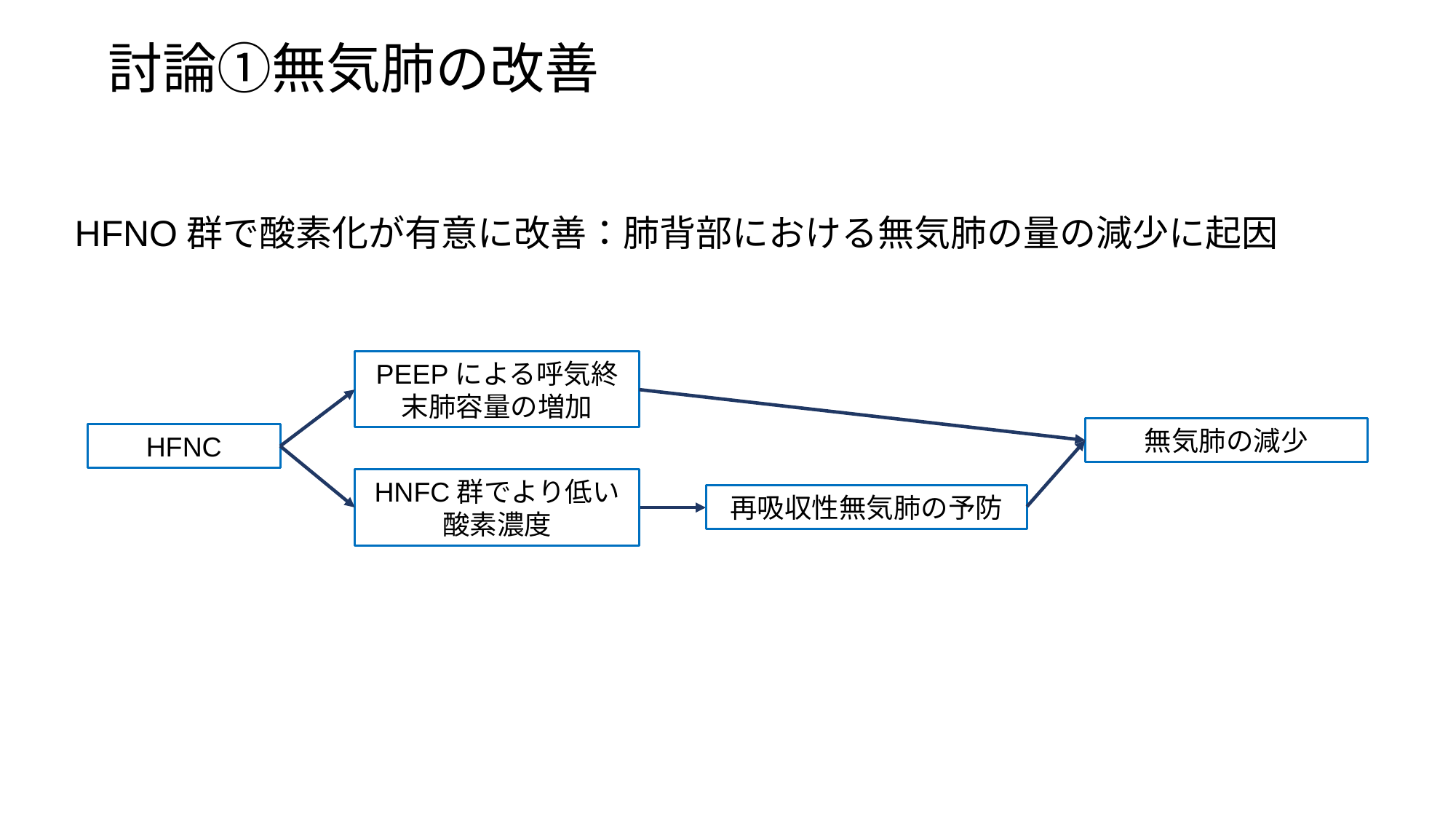

討論①無気肺の改善
HFNO群で酸素化が有意に改善：肺背部における無気肺の量の減少に起因
PEEPによる呼気終末肺容量の増加
無気肺の減少
HFNC
HNFC群でより低い酸素濃度
再吸収性無気肺の予防